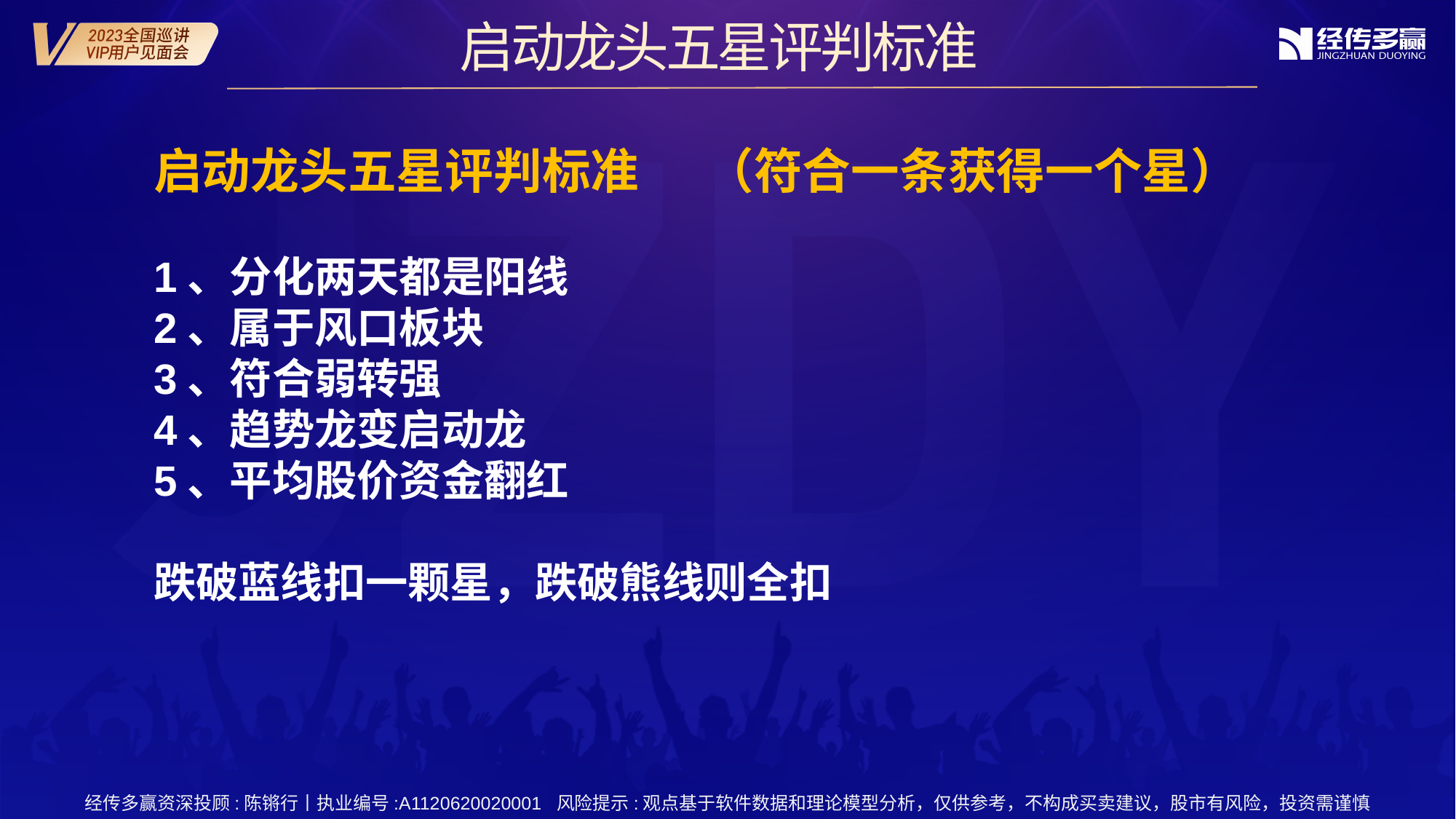

启动龙头五星评判标准
启动龙头五星评判标准      （符合一条获得一个星）

1、分化两天都是阳线
2、属于风口板块
3、符合弱转强
4、趋势龙变启动龙
5、平均股价资金翻红

跌破蓝线扣一颗星，跌破熊线则全扣